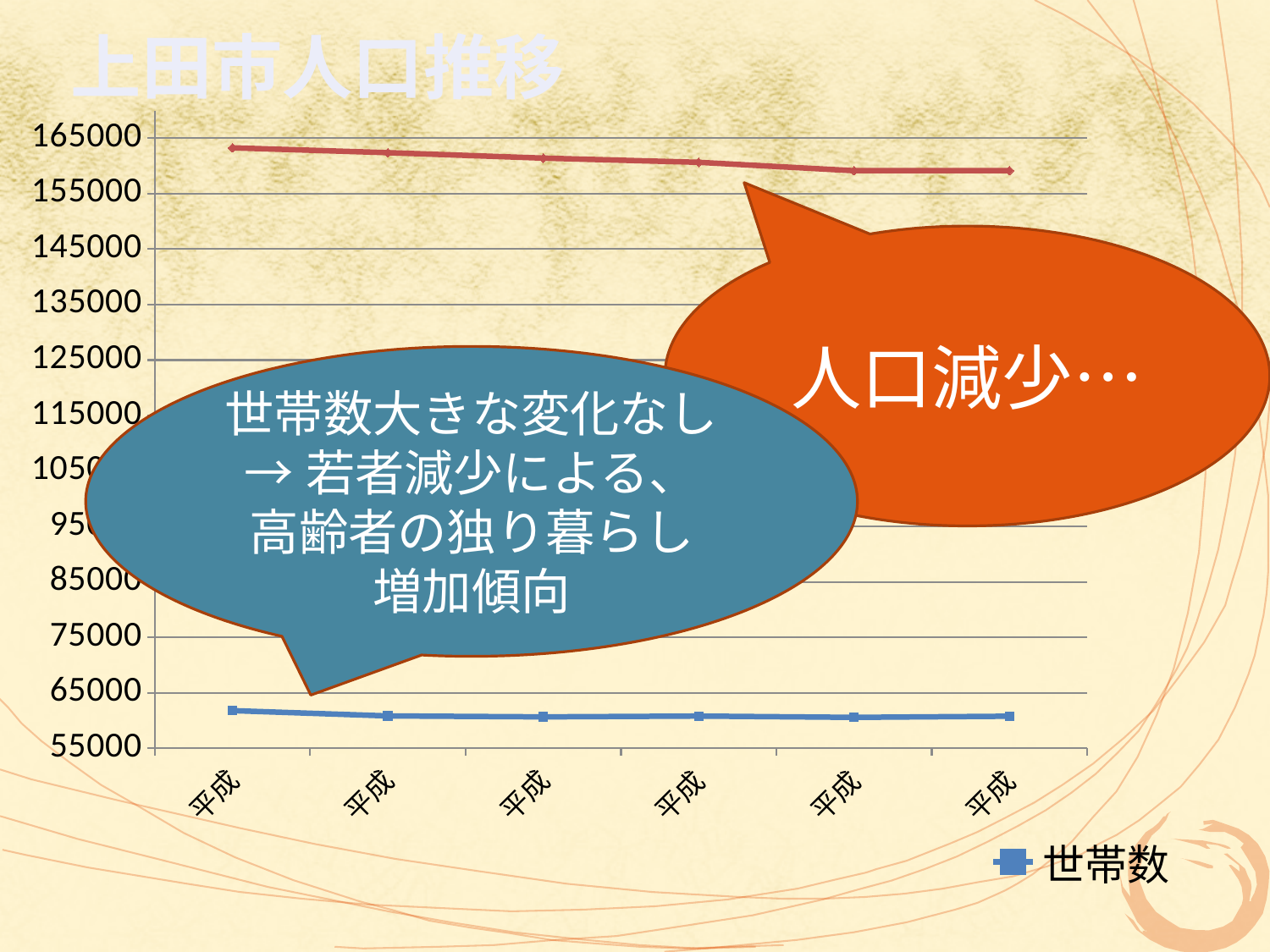

上田市人口推移

### Chart

| Category | 世帯数 | 人口総数 |
|---|---|---|
| 平成１８年度 | 61809.0 | 163262.0 |
| 平成１９年度 | 60848.0 | 162380.0 |
| 平成２０年度 | 60682.0 | 161401.0 |
| 平成２１年度 | 60825.0 | 160643.0 |
| 平成２２年度 | 60588.0 | 159134.0 |
| 平成２３年度 | 60796.0 | 159152.0 |
人口減少…
世帯数大きな変化なし
→若者減少による、
高齢者の独り暮らし
増加傾向